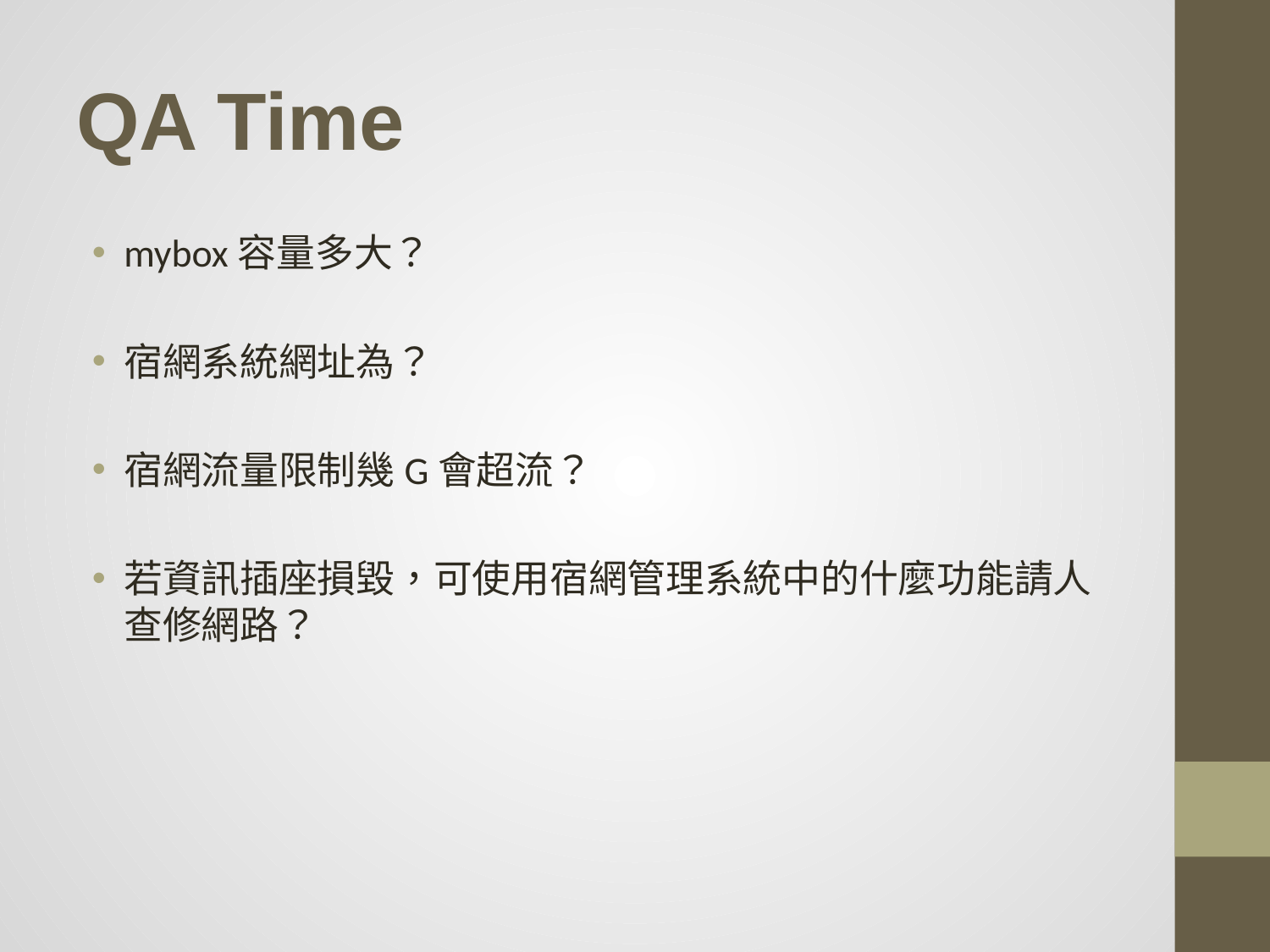

# QA Time
mybox容量多大？

宿網系統網址為？

宿網流量限制幾G會超流？

若資訊插座損毀，可使用宿網管理系統中的什麼功能請人查修網路？